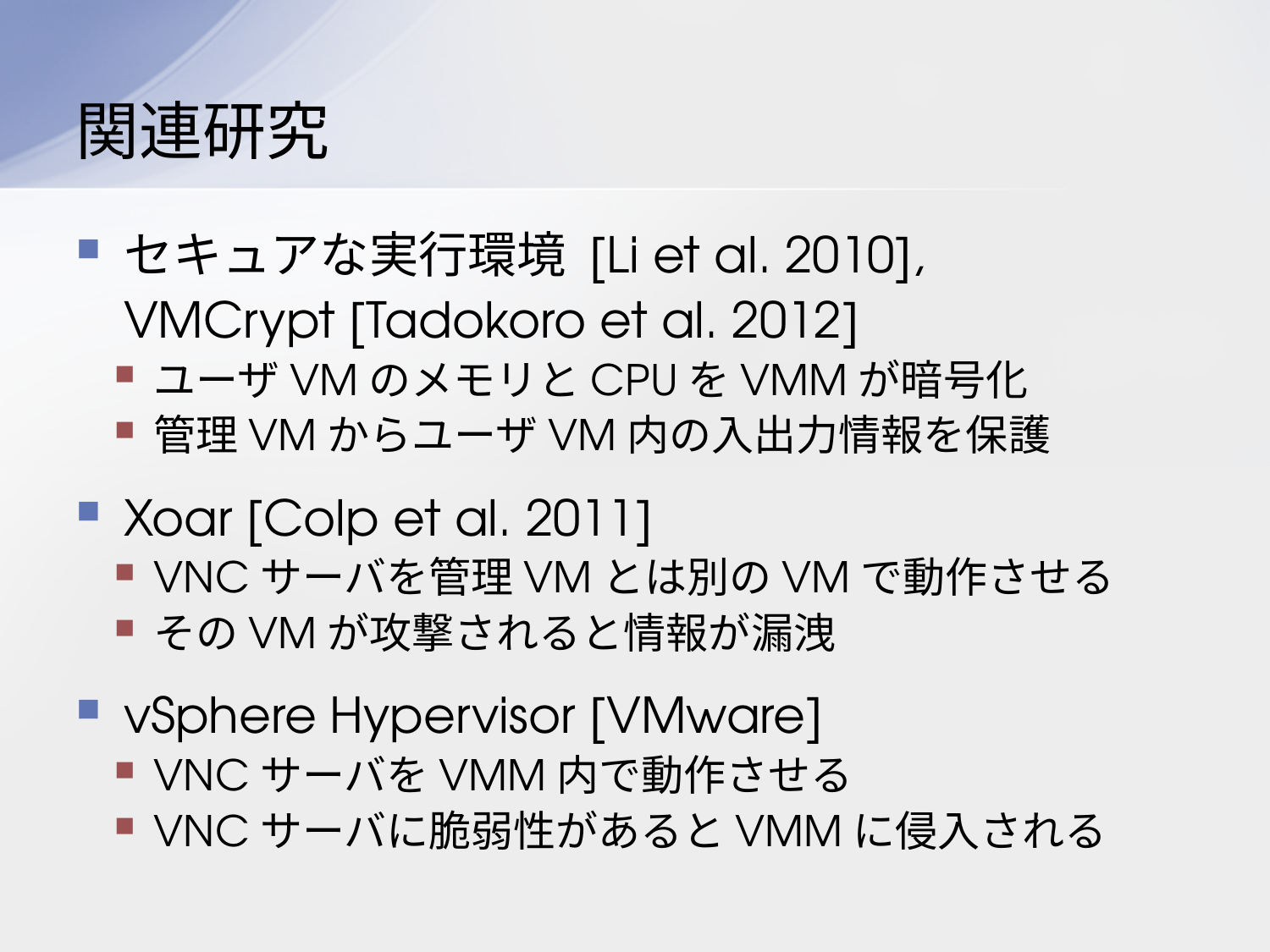

# 関連研究
セキュアな実行環境 [Li et al. 2010],
VMCrypt [Tadokoro et al. 2012]
ユーザVMのメモリとCPUをVMMが暗号化
管理VMからユーザVM内の入出力情報を保護
Xoar [Colp et al. 2011]
VNCサーバを管理VMとは別のVMで動作させる
そのVMが攻撃されると情報が漏洩
vSphere Hypervisor [VMware]
VNCサーバをVMM内で動作させる
VNCサーバに脆弱性があるとVMMに侵入される